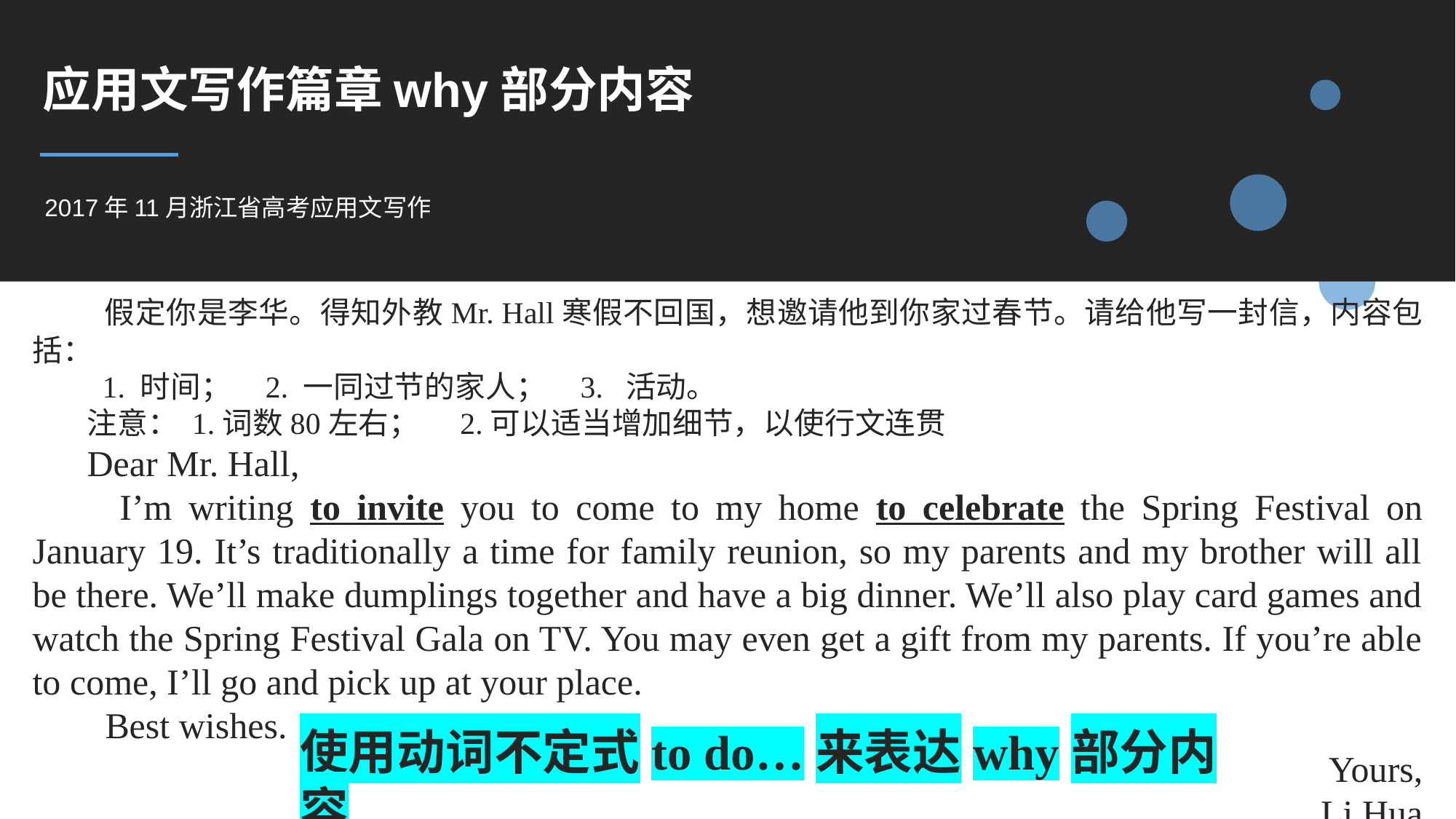

应用文写作篇章why部分内容
2017年11月浙江省高考应用文写作

 假定你是李华。得知外教Mr. Hall寒假不回国，想邀请他到你家过春节。请给他写一封信，内容包括：
  1. 时间；    2. 一同过节的家人；    3.  活动。
注意： 1.词数80左右；     2.可以适当增加细节，以使行文连贯
Dear Mr. Hall,
  I’m writing to invite you to come to my home to celebrate the Spring Festival on January 19. It’s traditionally a time for family reunion, so my parents and my brother will all be there. We’ll make dumplings together and have a big dinner. We’ll also play card games and watch the Spring Festival Gala on TV. You may even get a gift from my parents. If you’re able to come, I’ll go and pick up at your place.
  Best wishes.
Yours,
Li Hua
使用动词不定式to do…来表达why部分内容